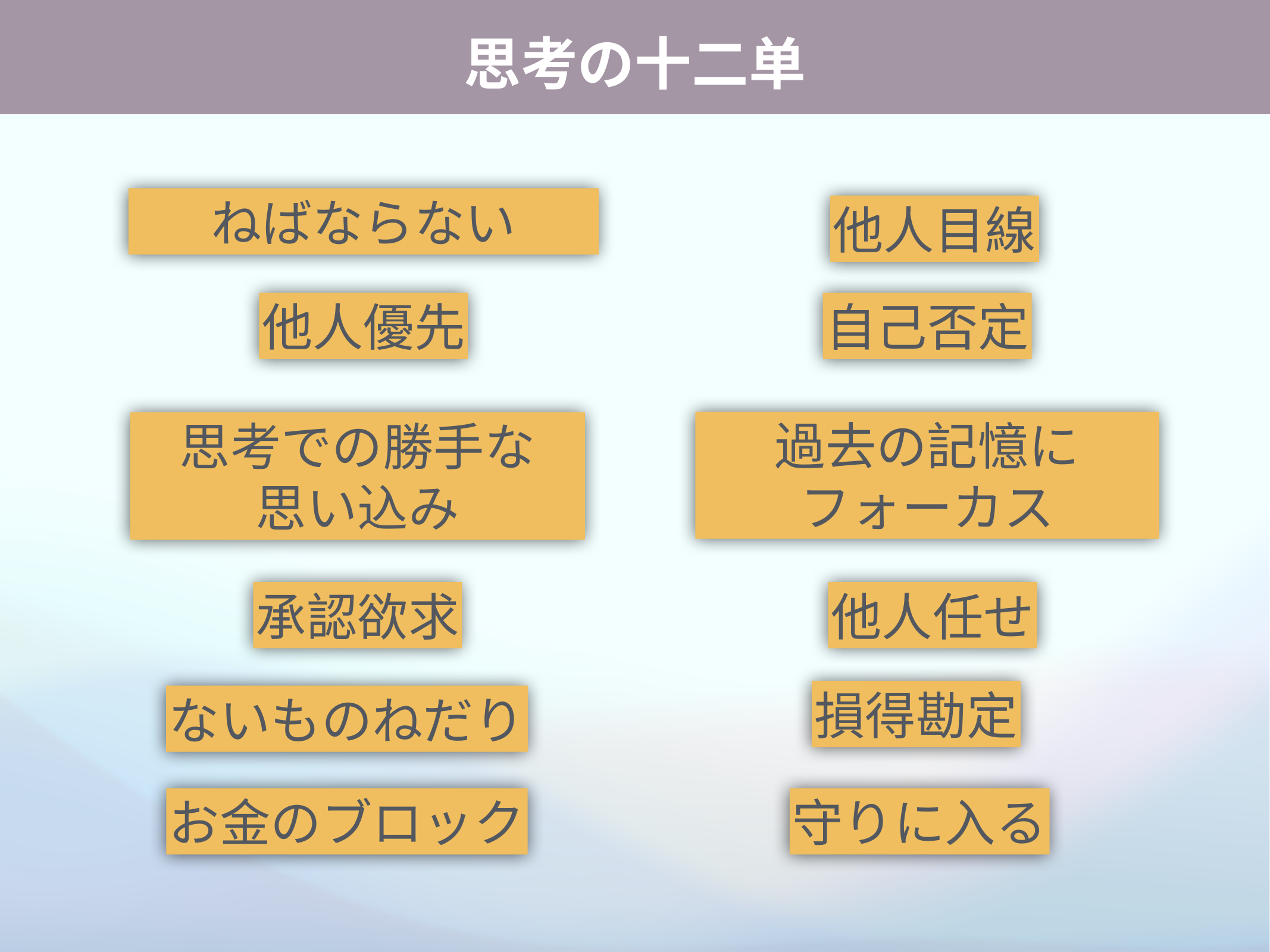

思考の十二单
ねばならない
他人目線
他人優先
自己否定
過去の記憶に
フォーカス
思考での勝手な
思い込み
承認欲求
他人任せ
損得勘定
ないものねだり
お金のブロック
守りに入る